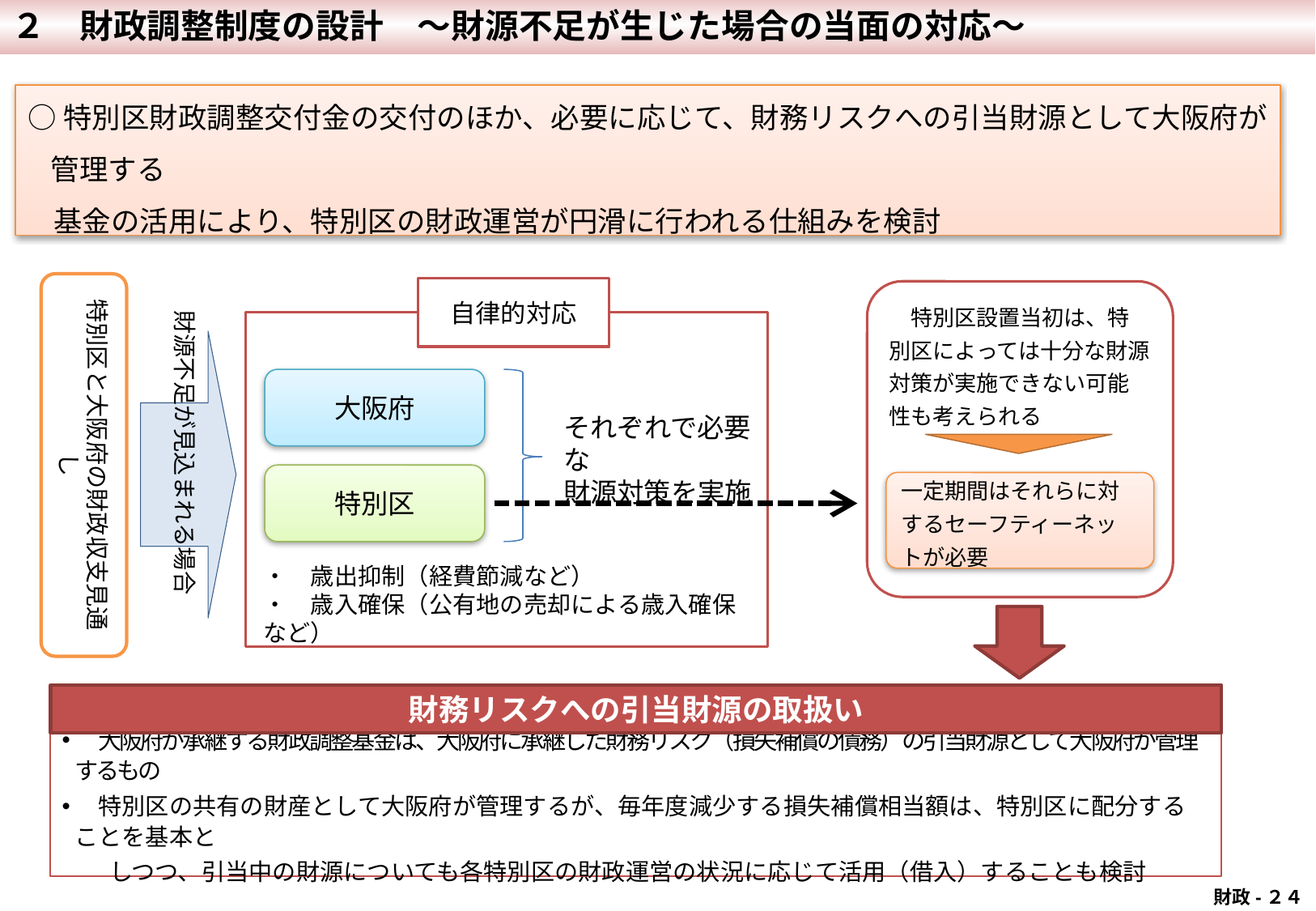

２　財政調整制度の設計　～財源不足が生じた場合の当面の対応～
○特別区財政調整交付金の交付のほか、必要に応じて、財務リスクへの引当財源として大阪府が管理する
   基金の活用により、特別区の財政運営が円滑に行われる仕組みを検討
財源不足が見込まれる場合
特別区と大阪府の財政収支見通し
自律的対応
　特別区設置当初は、特別区によっては十分な財源対策が実施できない可能性も考えられる

大阪府

それぞれで必要な
財源対策を実施

特別区
一定期間はそれらに対するセーフティーネットが必要
・　歳出抑制（経費節減など）
・　歳入確保（公有地の売却による歳入確保など）

財務リスクへの引当財源の取扱い
　大阪府が承継する財政調整基金は、大阪府に承継した財務リスク（損失補償の債務）の引当財源として大阪府が管理するもの
　特別区の共有の財産として大阪府が管理するが、毎年度減少する損失補償相当額は、特別区に配分することを基本と
　　しつつ、引当中の財源についても各特別区の財政運営の状況に応じて活用（借入）することも検討
 財政-２４